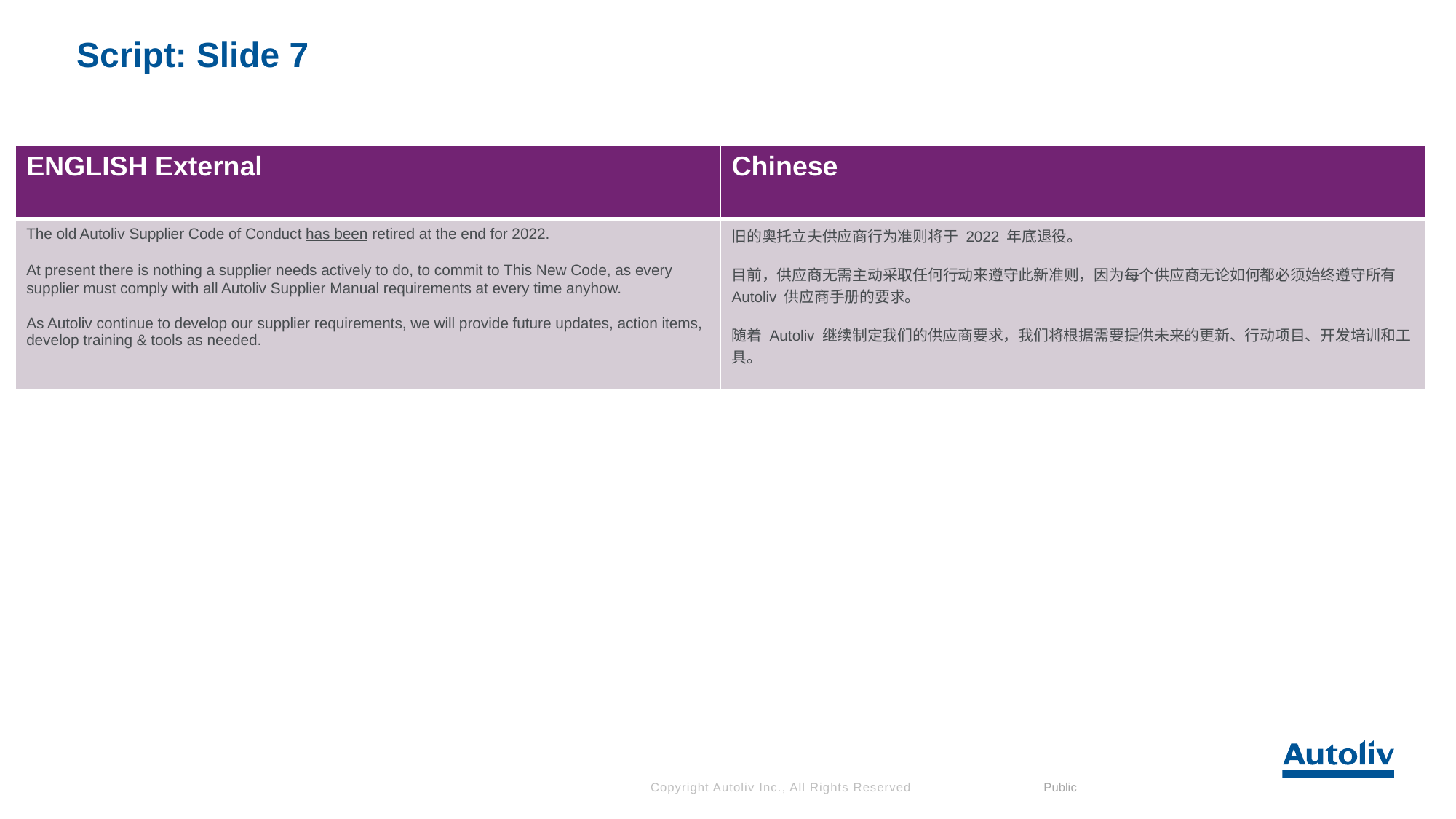

# Script: Slide 7
| ENGLISH External | Chinese |
| --- | --- |
| The old Autoliv Supplier Code of Conduct has been retired at the end for 2022. At present there is nothing a supplier needs actively to do, to commit to This New Code, as every supplier must comply with all Autoliv Supplier Manual requirements at every time anyhow. As Autoliv continue to develop our supplier requirements, we will provide future updates, action items, develop training & tools as needed. | 旧的奥托立夫供应商行为准则将于 2022 年底退役。 目前，供应商无需主动采取任何行动来遵守此新准则，因为每个供应商无论如何都必须始终遵守所有 Autoliv 供应商手册的要求。 随着 Autoliv 继续制定我们的供应商要求，我们将根据需要提供未来的更新、行动项目、开发培训和工具。 |